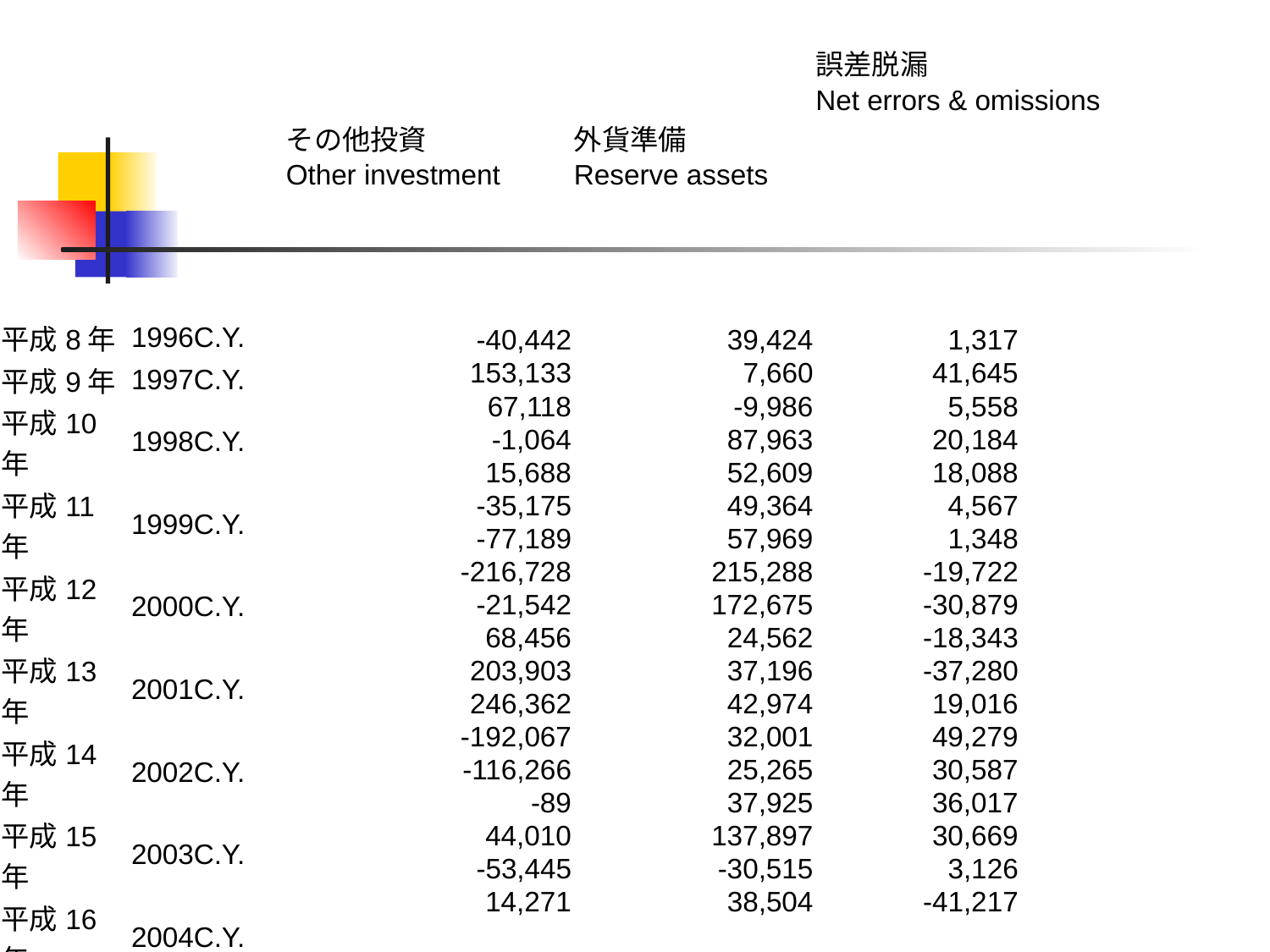

|  |  | 誤差脱漏 |  |
| --- | --- | --- | --- |
|  |  | Net errors & omissions |  |
| その他投資 | 外貨準備 |  |  |
| Other investment | Reserve assets |  |  |
|  |  |  |  |
|  |  |  |  |
|  |  |  |  |
|  |  |  |  |
| -40,442 | 39,424 | 1,317 |  |
| 153,133 | 7,660 | 41,645 |  |
| 67,118 | -9,986 | 5,558 |  |
| -1,064 | 87,963 | 20,184 |  |
| 15,688 | 52,609 | 18,088 |  |
| -35,175 | 49,364 | 4,567 |  |
| -77,189 | 57,969 | 1,348 |  |
| -216,728 | 215,288 | -19,722 |  |
| -21,542 | 172,675 | -30,879 |  |
| 68,456 | 24,562 | -18,343 |  |
| 203,903 | 37,196 | -37,280 |  |
| 246,362 | 42,974 | 19,016 |  |
| -192,067 | 32,001 | 49,279 |  |
| -116,266 | 25,265 | 30,587 |  |
| -89 | 37,925 | 36,017 |  |
| 44,010 | 137,897 | 30,669 |  |
| -53,445 | -30,515 | 3,126 |  |
| 14,271 | 38,504 | -41,217 |  |
| 平成8年 | 1996C.Y. |
| --- | --- |
| 平成9年 | 1997C.Y. |
| 平成10年 | 1998C.Y. |
| 平成11年 | 1999C.Y. |
| 平成12年 | 2000C.Y. |
| 平成13年 | 2001C.Y. |
| 平成14年 | 2002C.Y. |
| 平成15年 | 2003C.Y. |
| 平成16年 | 2004C.Y. |
| 平成17年 | 2005C.Y. |
| 平成18年 | 2006C.Y. |
| 平成19年 | 2007C.Y. |
| 平成20年 | 2008C.Y. |
| 平成21年 | 2009C.Y. |
| 平成22年 | 2010C.Y. |
| 平成23年 | 2011C.Y. |
| 平成24年 | 2012C.Y. |
| 平成25年 | 2013C.Y. |